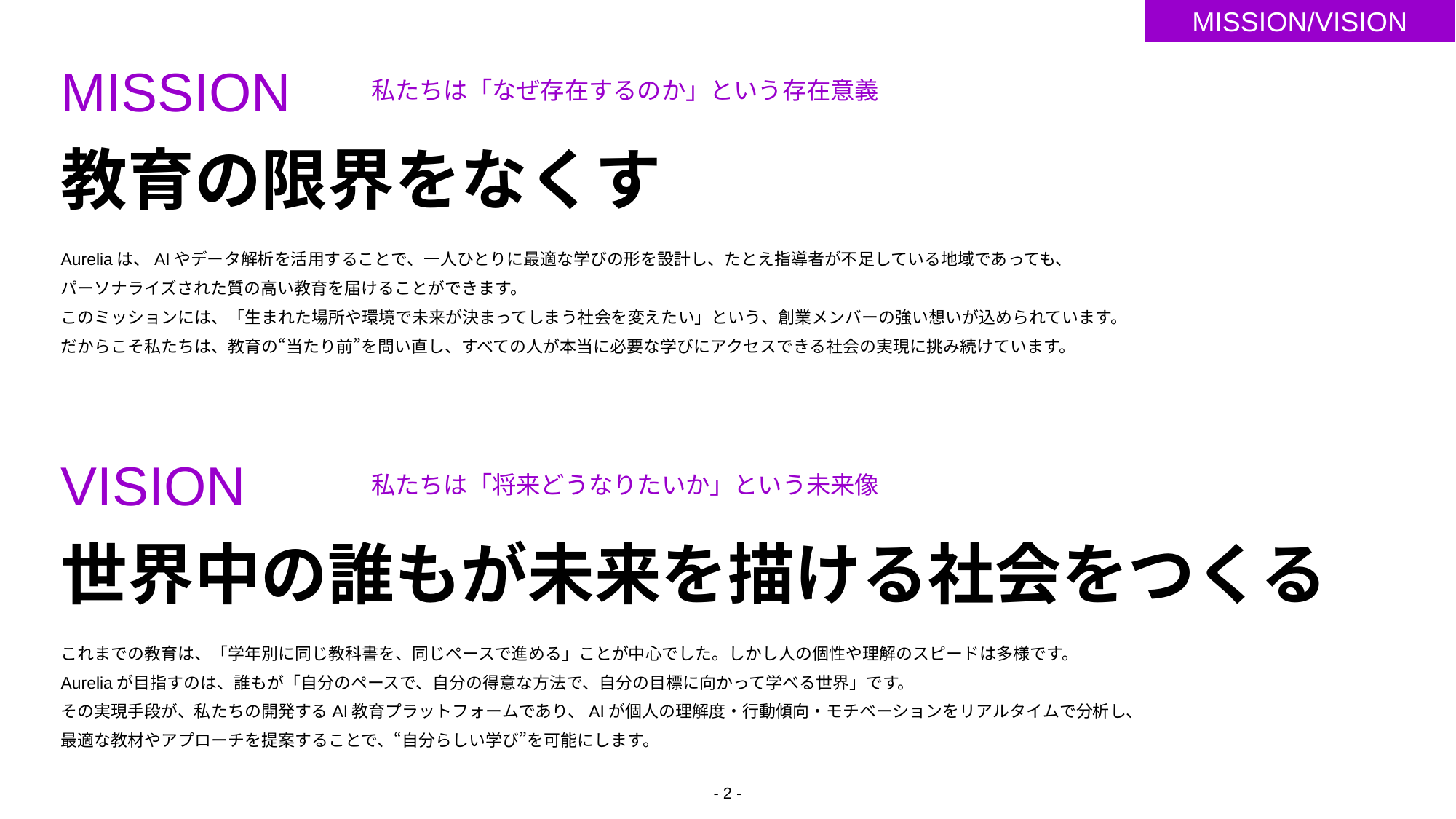

MISSION/VISION
MISSION
私たちは「なぜ存在するのか」という存在意義
教育の限界をなくす
Aureliaは、AIやデータ解析を活用することで、一人ひとりに最適な学びの形を設計し、たとえ指導者が不足している地域であっても、
パーソナライズされた質の高い教育を届けることができます。
このミッションには、「生まれた場所や環境で未来が決まってしまう社会を変えたい」という、創業メンバーの強い想いが込められています。
だからこそ私たちは、教育の“当たり前”を問い直し、すべての人が本当に必要な学びにアクセスできる社会の実現に挑み続けています。
VISION
私たちは「将来どうなりたいか」という未来像
世界中の誰もが未来を描ける社会をつくる
これまでの教育は、「学年別に同じ教科書を、同じペースで進める」ことが中心でした。しかし人の個性や理解のスピードは多様です。
Aureliaが目指すのは、誰もが「自分のペースで、自分の得意な方法で、自分の目標に向かって学べる世界」です。
その実現手段が、私たちの開発するAI教育プラットフォームであり、AIが個人の理解度・行動傾向・モチベーションをリアルタイムで分析し、
最適な教材やアプローチを提案することで、“自分らしい学び”を可能にします。
- 2 -